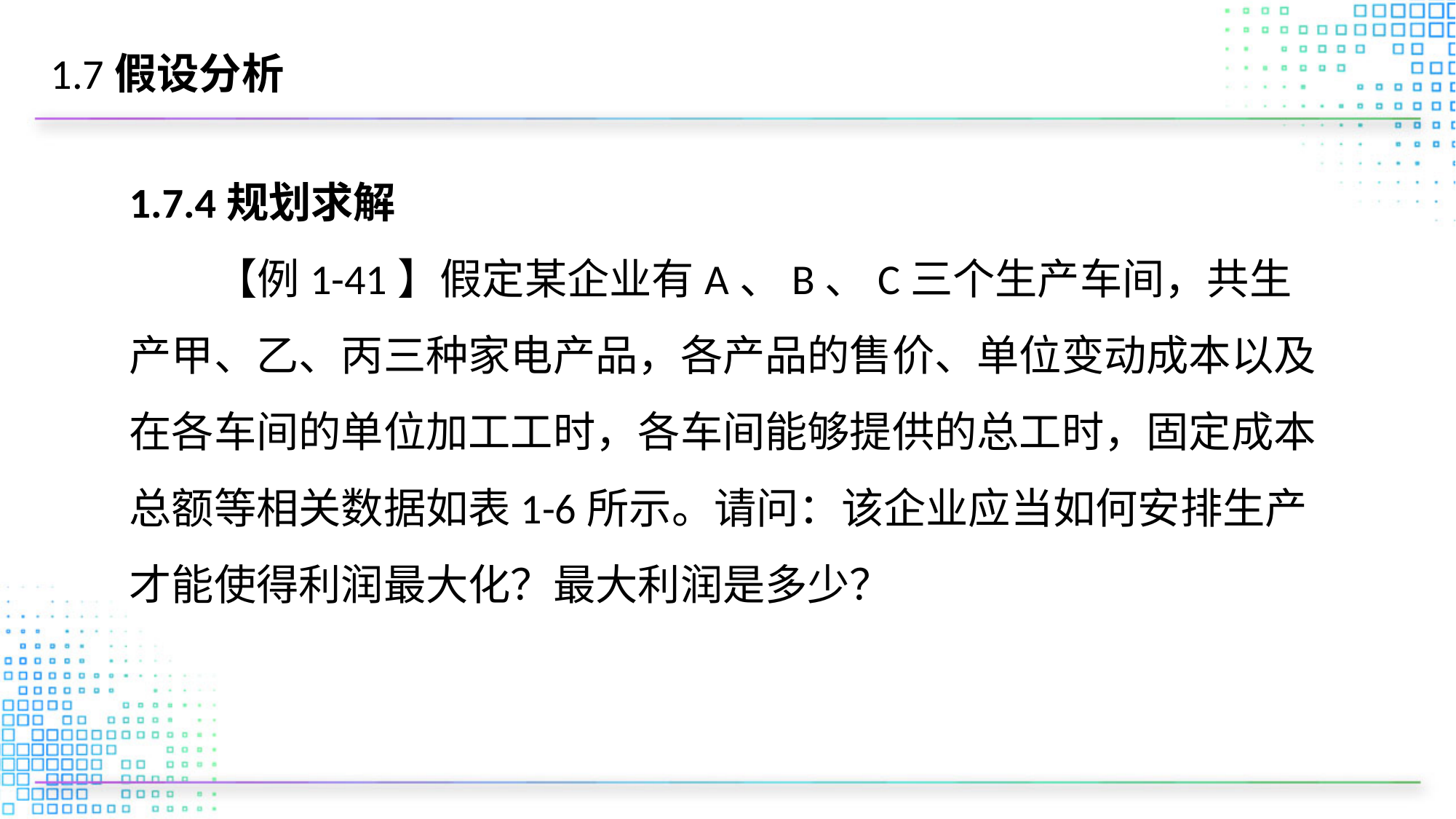

# 1.7假设分析
1.7.4规划求解
        【例1-41】假定某企业有A、B、C三个生产车间，共生产甲、乙、丙三种家电产品，各产品的售价、单位变动成本以及在各车间的单位加工工时，各车间能够提供的总工时，固定成本总额等相关数据如表1-6所示。请问：该企业应当如何安排生产才能使得利润最大化？最大利润是多少？